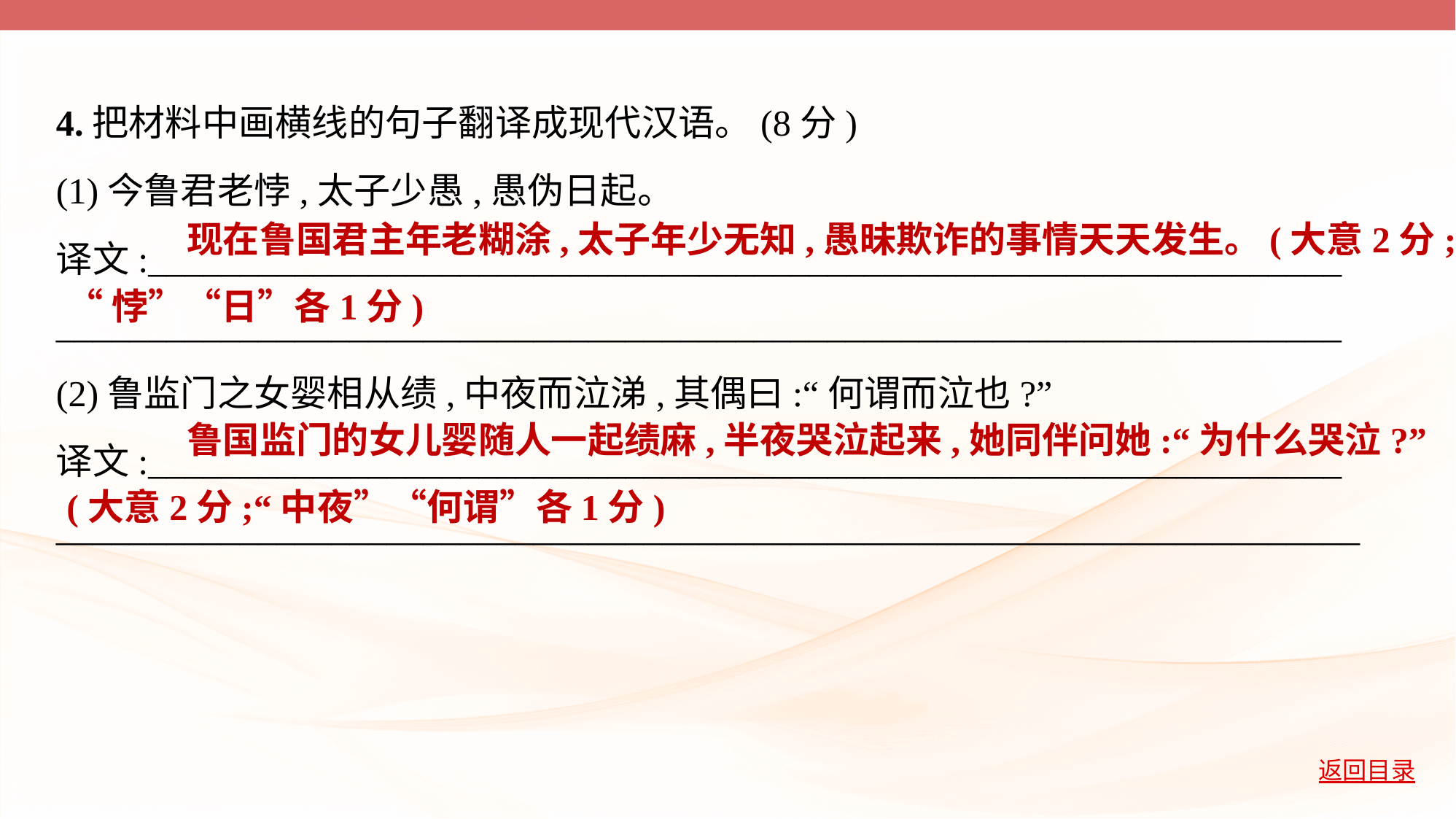

4.把材料中画横线的句子翻译成现代汉语。(8分)
(1)今鲁君老悖,太子少愚,愚伪日起。
译文:_________________________________________________________________
______________________________________________________________________
(2)鲁监门之女婴相从绩,中夜而泣涕,其偶曰:“何谓而泣也?”
译文:_________________________________________________________________
_______________________________________________________________________
　现在鲁国君主年老糊涂,太子年少无知,愚昧欺诈的事情天天发生。(大意2分;
“悖”“日”各1分)
　鲁国监门的女儿婴随人一起绩麻,半夜哭泣起来,她同伴问她:“为什么哭泣?”
(大意2分;“中夜”“何谓”各1分)